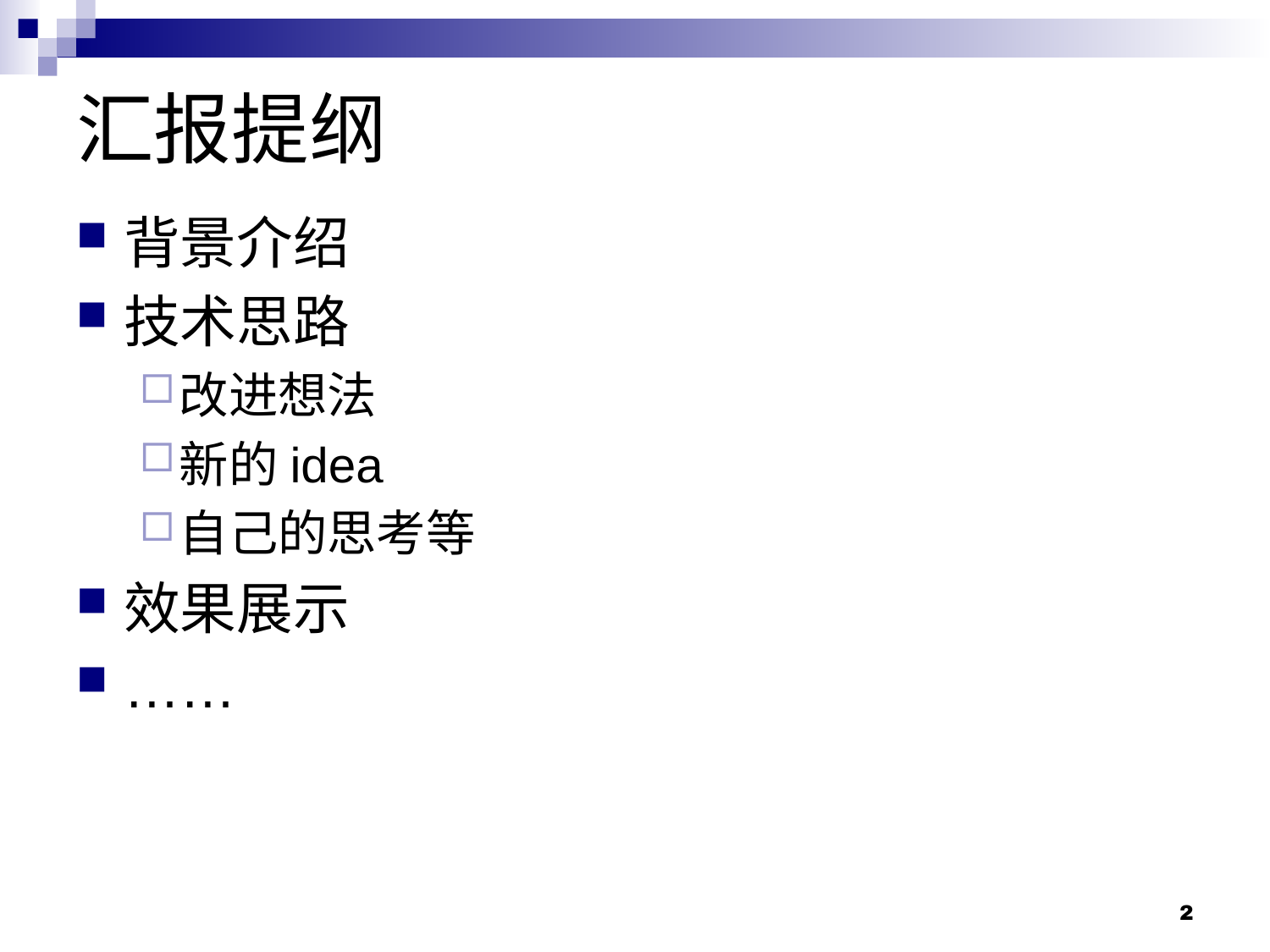

# 汇报提纲
背景介绍
技术思路
改进想法
新的idea
自己的思考等
效果展示
……
2